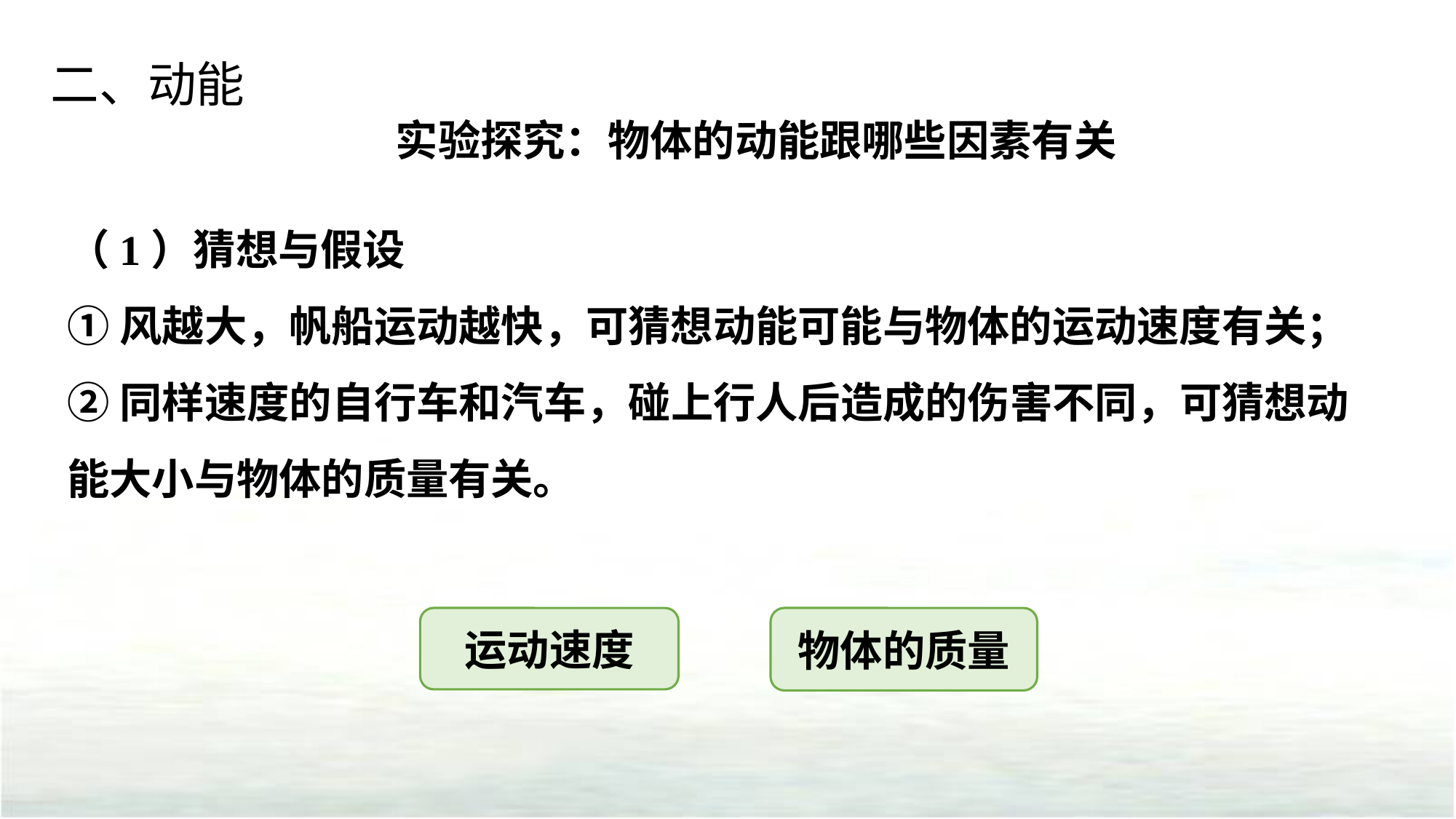

二、动能
实验探究：物体的动能跟哪些因素有关
（1）猜想与假设
①风越大，帆船运动越快，可猜想动能可能与物体的运动速度有关；
②同样速度的自行车和汽车，碰上行人后造成的伤害不同，可猜想动能大小与物体的质量有关。

运动速度
物体的质量